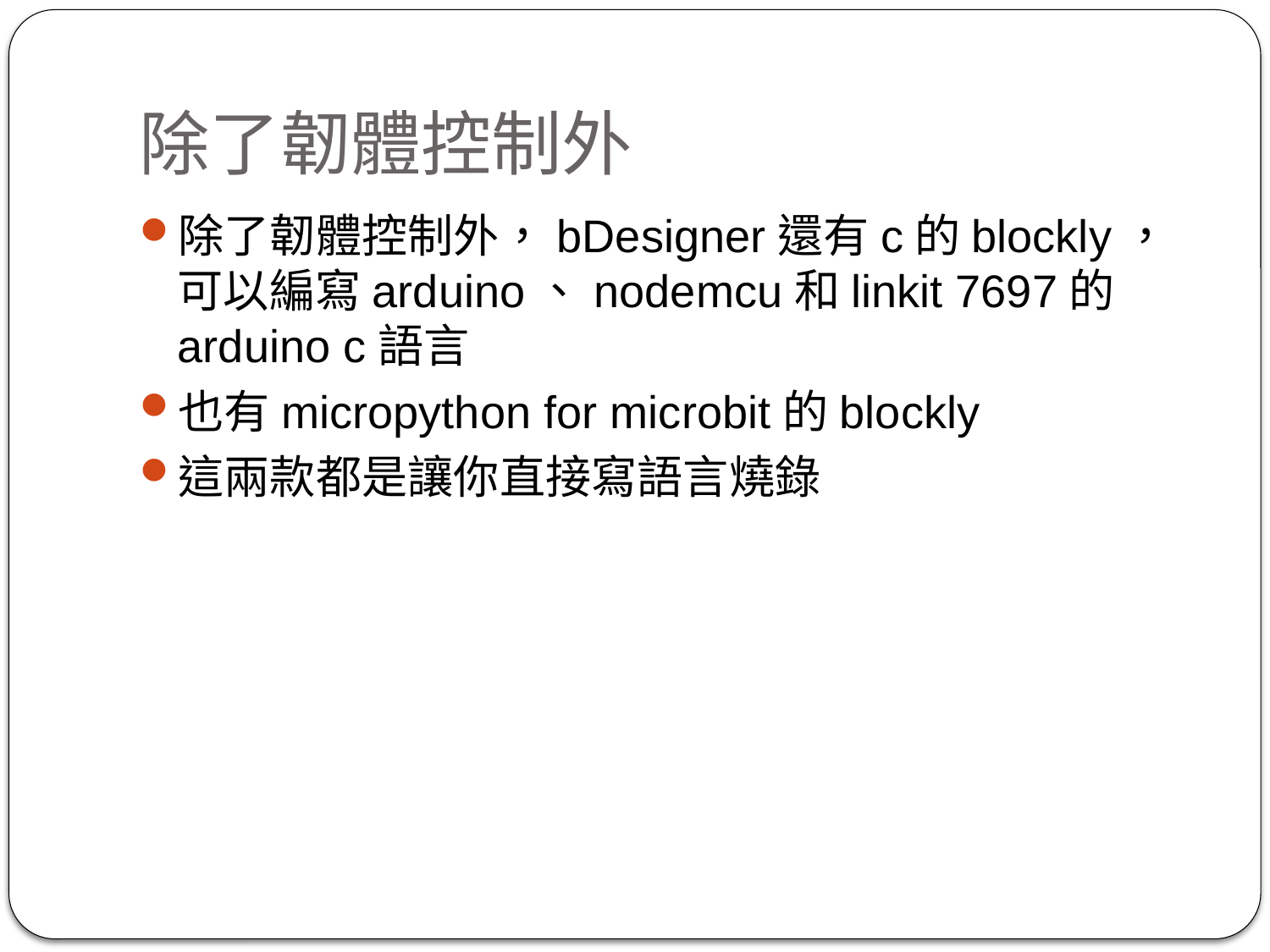

# 除了韌體控制外
除了韌體控制外，bDesigner還有c的blockly，可以編寫arduino、nodemcu和linkit 7697的arduino c語言
也有micropython for microbit的blockly
這兩款都是讓你直接寫語言燒錄